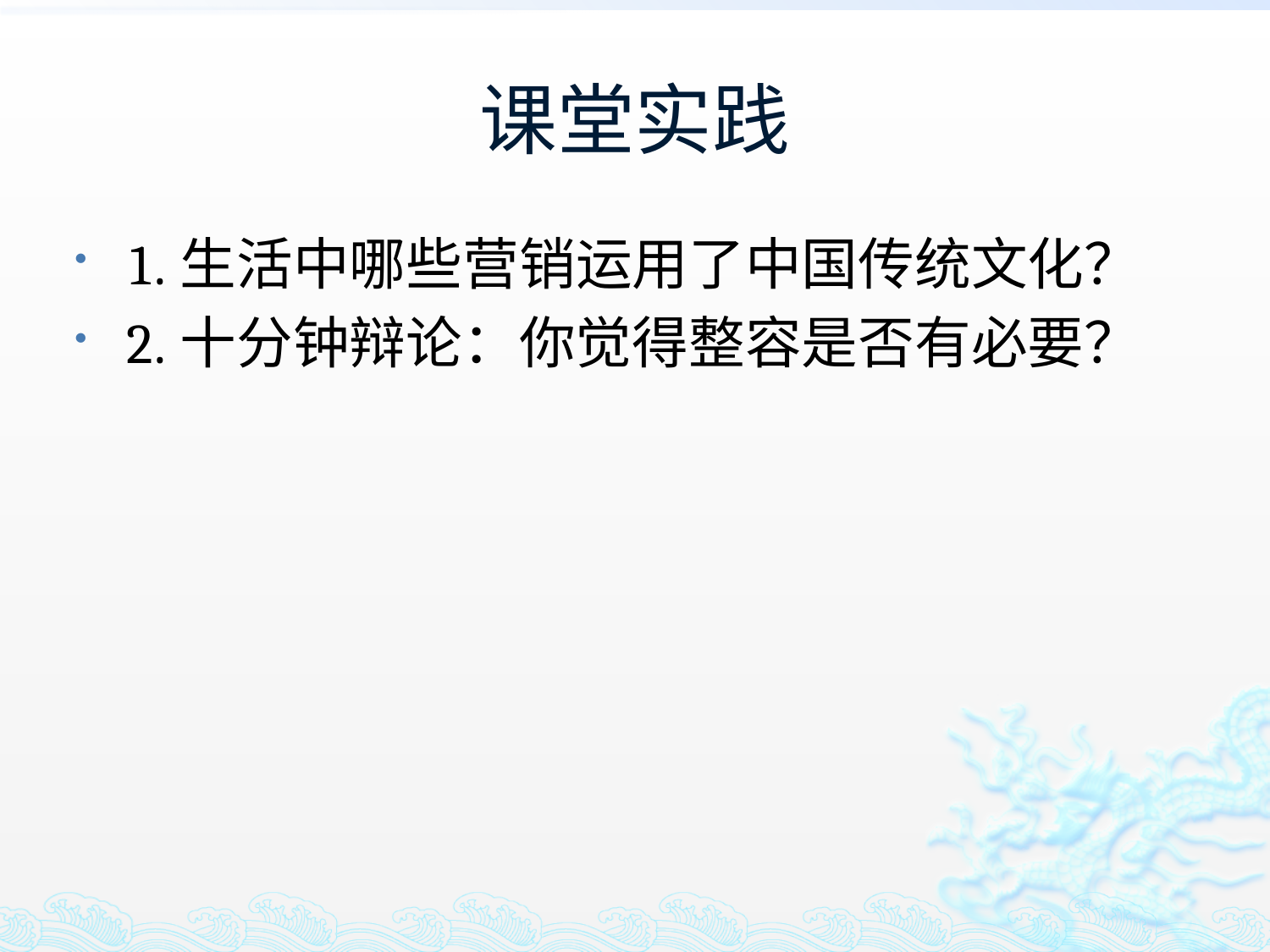

# 课堂实践
1.生活中哪些营销运用了中国传统文化？
2.十分钟辩论：你觉得整容是否有必要？